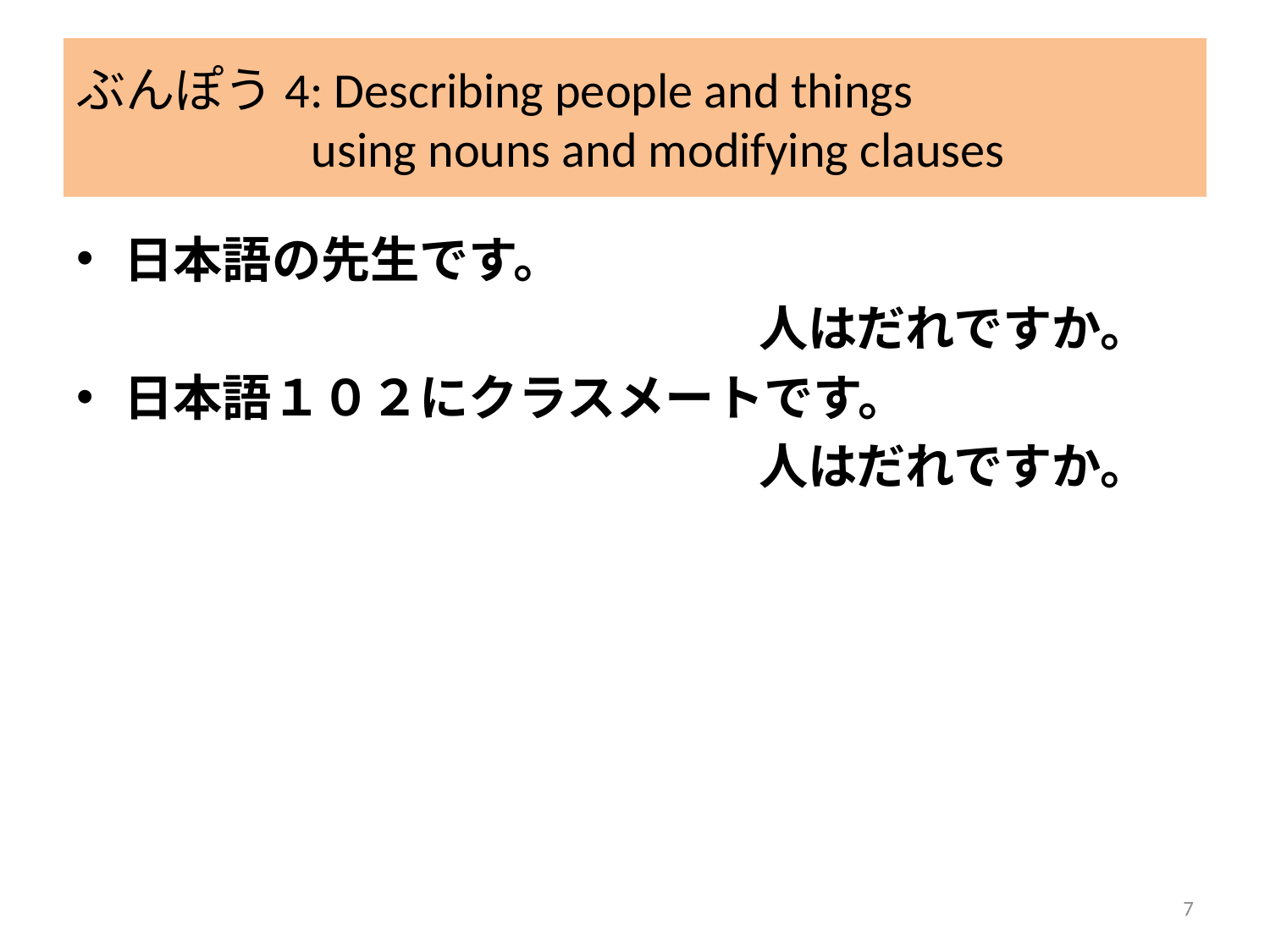

# ぶんぽう4: Describing people and things using nouns and modifying clauses
日本語の先生です。
						人はだれですか。
日本語１０２にクラスメートです。
						人はだれですか。
7